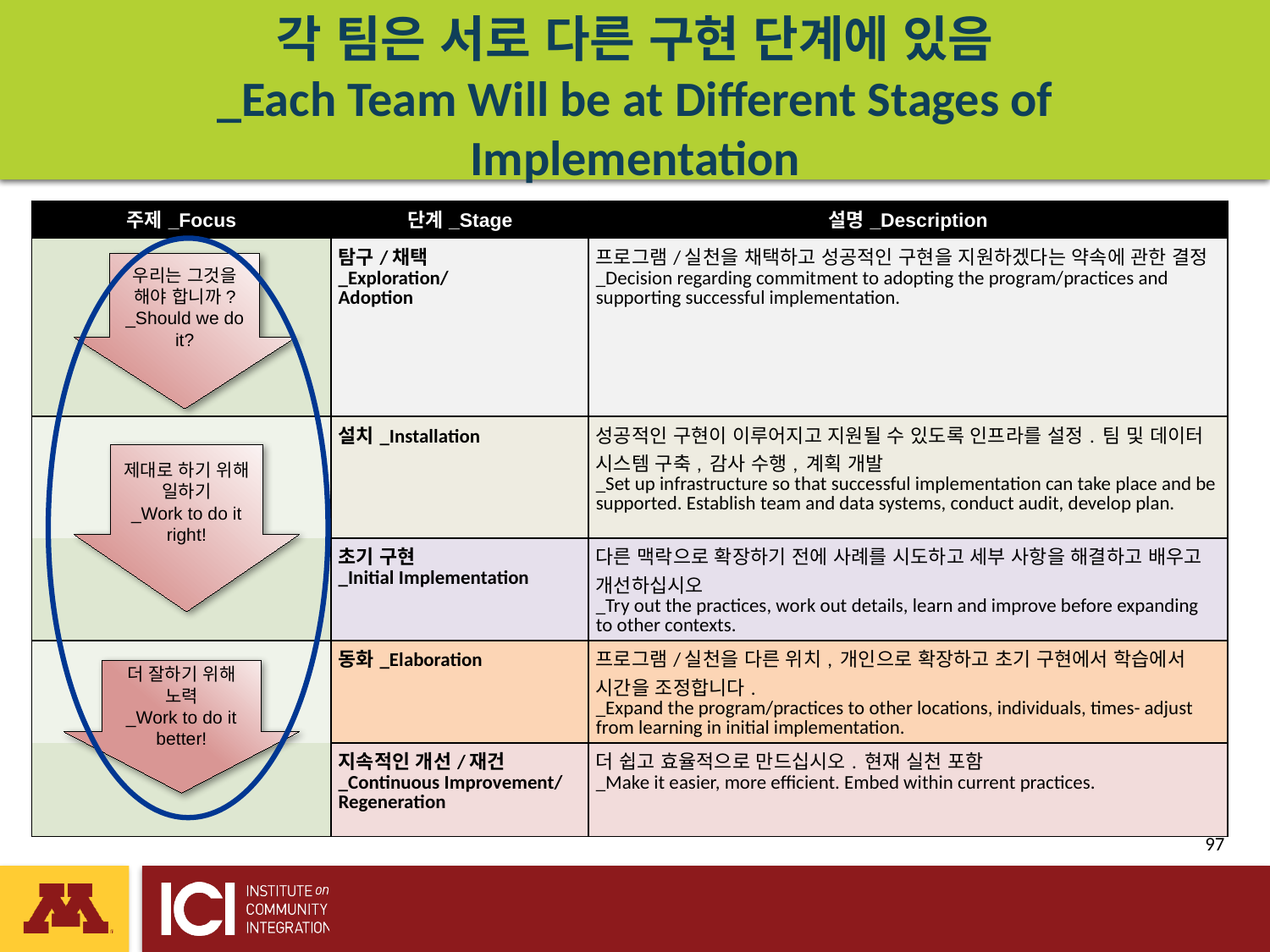

# 각 팀은 서로 다른 구현 단계에 있음 _Each Team Will be at Different Stages of Implementation
| 주제\_Focus | 단계\_Stage | 설명\_Description |
| --- | --- | --- |
|  | 탐구/채택 \_Exploration/ Adoption | 프로그램/실천을 채택하고 성공적인 구현을 지원하겠다는 약속에 관한 결정 \_Decision regarding commitment to adopting the program/practices and supporting successful implementation. |
|  | 설치\_Installation | 성공적인 구현이 이루어지고 지원될 수 있도록 인프라를 설정. 팀 및 데이터 시스템 구축, 감사 수행, 계획 개발 \_Set up infrastructure so that successful implementation can take place and be supported. Establish team and data systems, conduct audit, develop plan. |
|  | 초기 구현 \_Initial Implementation | 다른 맥락으로 확장하기 전에 사례를 시도하고 세부 사항을 해결하고 배우고 개선하십시오 \_Try out the practices, work out details, learn and improve before expanding to other contexts. |
|  | 동화\_Elaboration | 프로그램/실천을 다른 위치, 개인으로 확장하고 초기 구현에서 학습에서 시간을 조정합니다. \_Expand the program/practices to other locations, individuals, times- adjust from learning in initial implementation. |
|  | 지속적인 개선/재건 \_Continuous Improvement/ Regeneration | 더 쉽고 효율적으로 만드십시오. 현재 실천 포함 \_Make it easier, more efficient. Embed within current practices. |
우리는 그것을 해야 합니까?
_Should we do it?

제대로 하기 위해 일하기
_Work to do it right!
더 잘하기 위해 노력
_Work to do it better!
                                                                                                                                                                                                                                                                     97